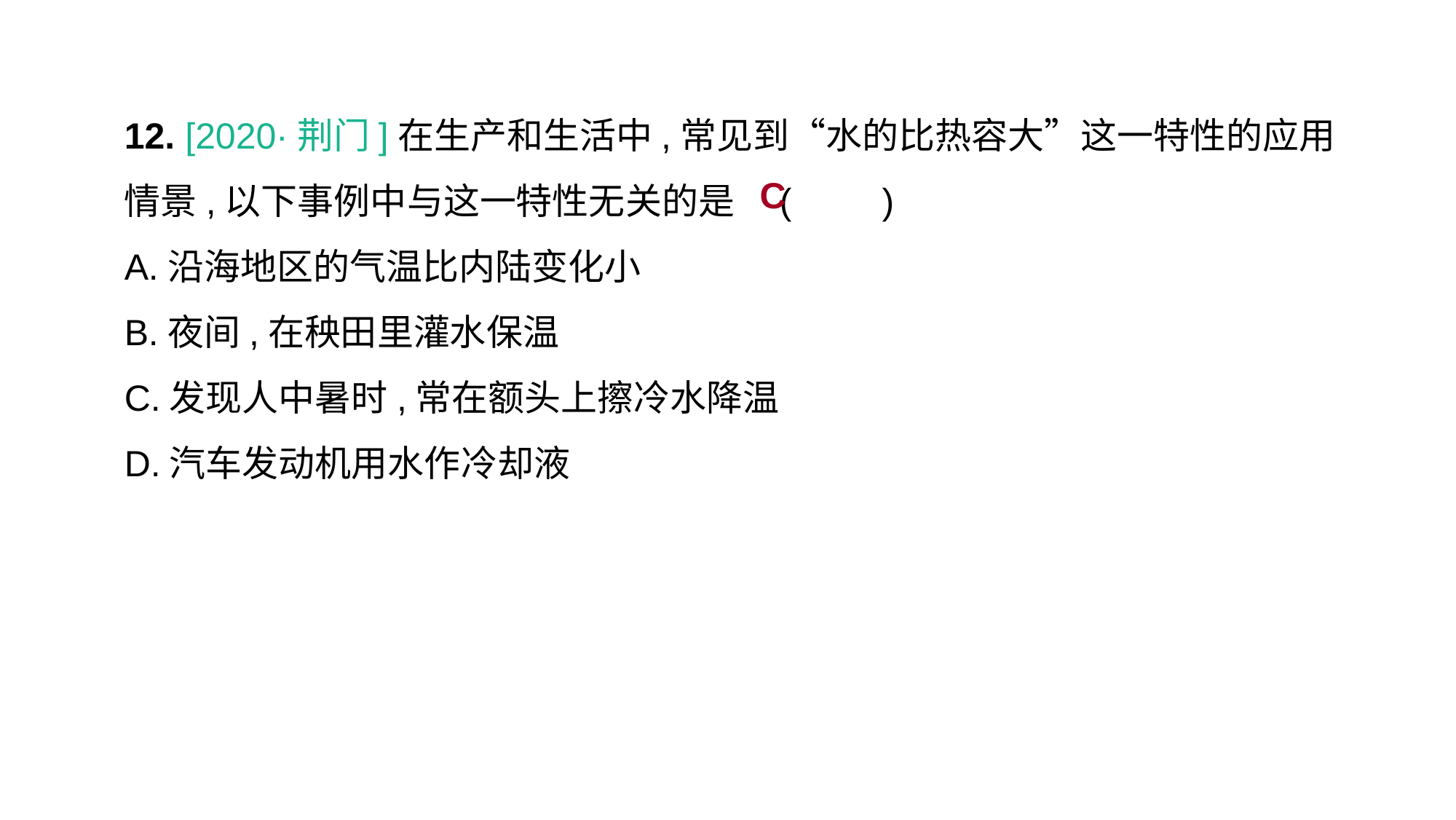

12. [2020·荆门]在生产和生活中,常见到“水的比热容大”这一特性的应用情景,以下事例中与这一特性无关的是	(　　)
A.沿海地区的气温比内陆变化小
B.夜间,在秧田里灌水保温
C.发现人中暑时,常在额头上擦冷水降温
D.汽车发动机用水作冷却液
C